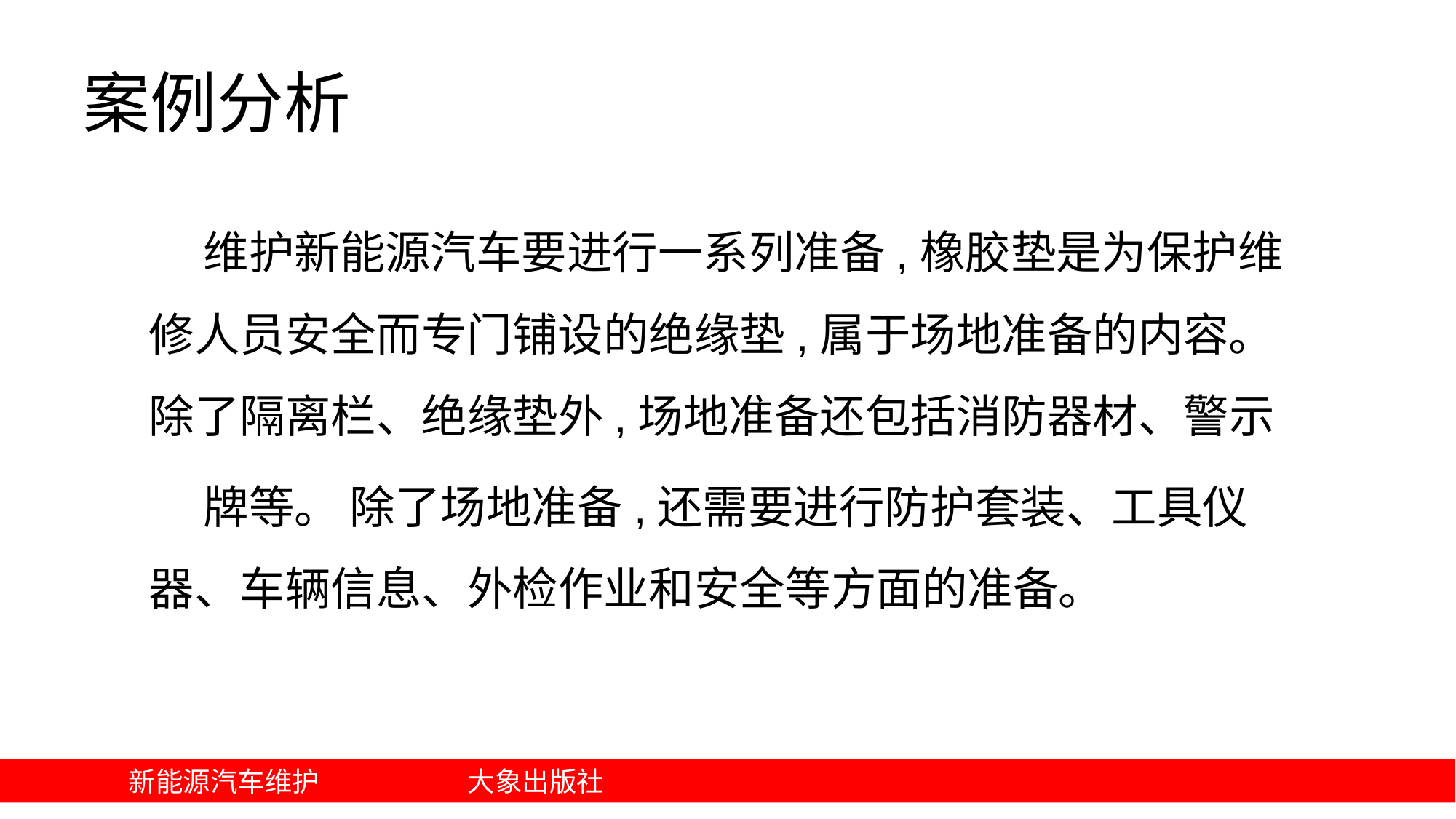

# 案例分析
维护新能源汽车要进行一系列准备,橡胶垫是为保护维修人员安全而专门铺设的绝缘垫,属于场地准备的内容。 除了隔离栏、绝缘垫外,场地准备还包括消防器材、警示
牌等。 除了场地准备,还需要进行防护套装、工具仪器、车辆信息、外检作业和安全等方面的准备。